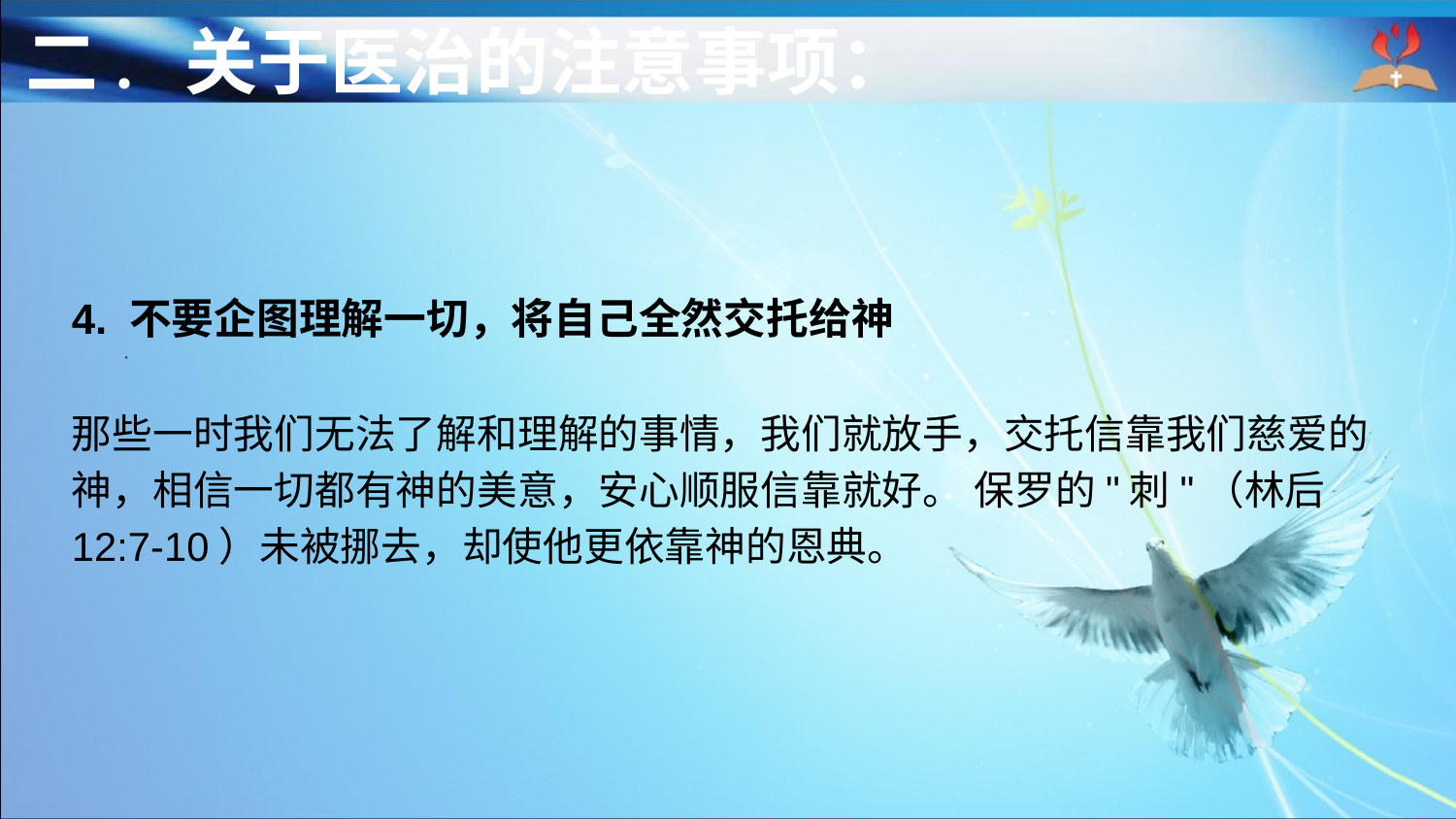

二.  关于医治的注意事项：

4. 不要企图理解一切，将自己全然交托给神

那些一时我们无法了解和理解的事情，我们就放手，交托信靠我们慈爱的神，相信一切都有神的美意，安心顺服信靠就好。 保罗的"刺"（林后12:7-10）未被挪去，却使他更依靠神的恩典。